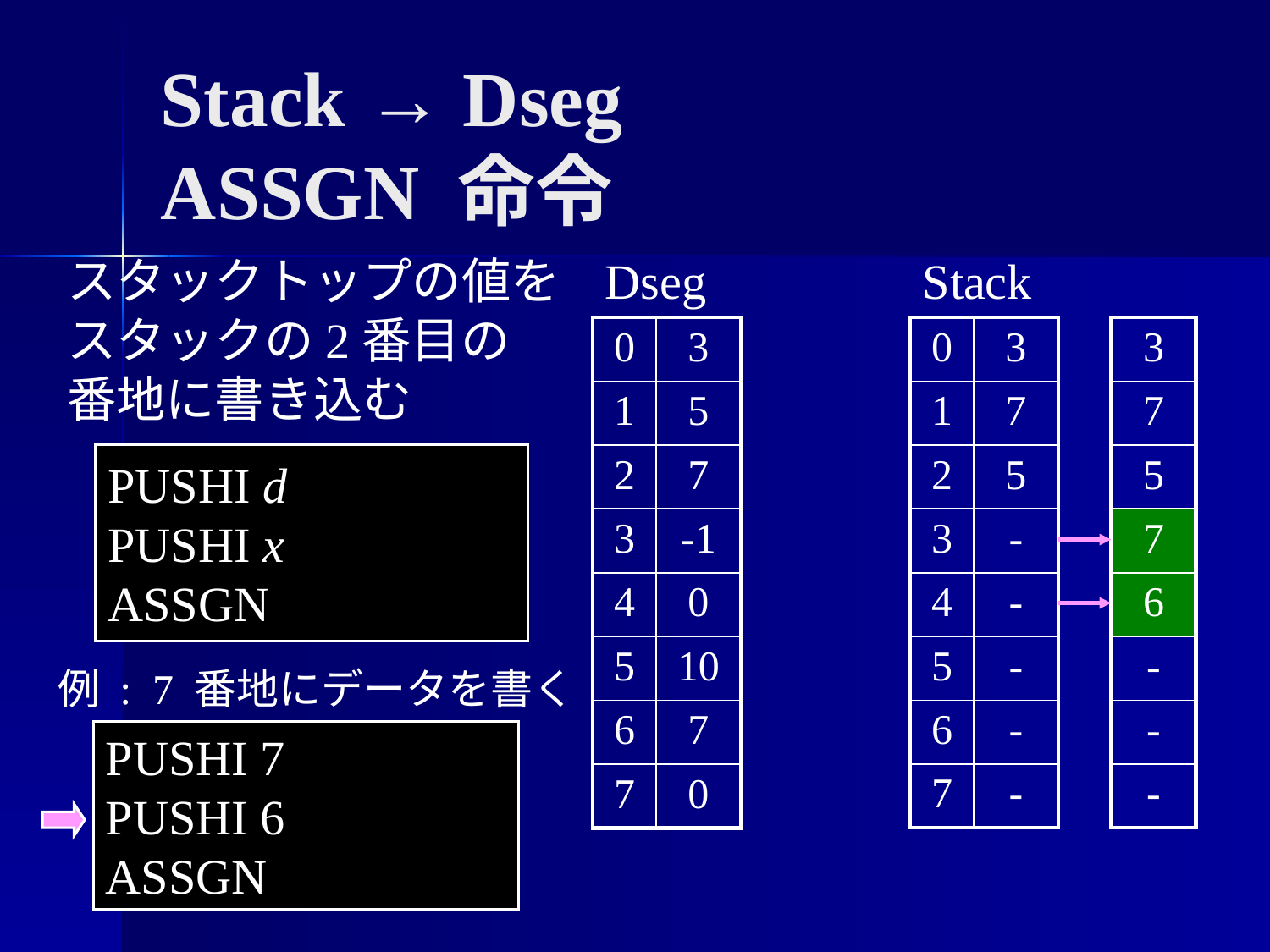

Stack → Dseg
ASSGN 命令
スタックトップの値を
スタックの2番目の
番地に書き込む
Dseg
Stack
| 0 | 3 |
| --- | --- |
| 1 | 5 |
| 2 | 7 |
| 3 | -1 |
| 4 | 0 |
| 5 | 10 |
| 6 | 7 |
| 7 | 0 |
| 0 | 3 |
| --- | --- |
| 1 | 7 |
| 2 | 5 |
| 3 | - |
| 4 | - |
| 5 | - |
| 6 | - |
| 7 | - |
| 3 |
| --- |
| 7 |
| 5 |
| 7 |
| 6 |
| - |
| - |
| - |
PUSHI d
PUSHI x
ASSGN

例 :  7 番地にデータを書く
PUSHI 7
PUSHI 6
ASSGN